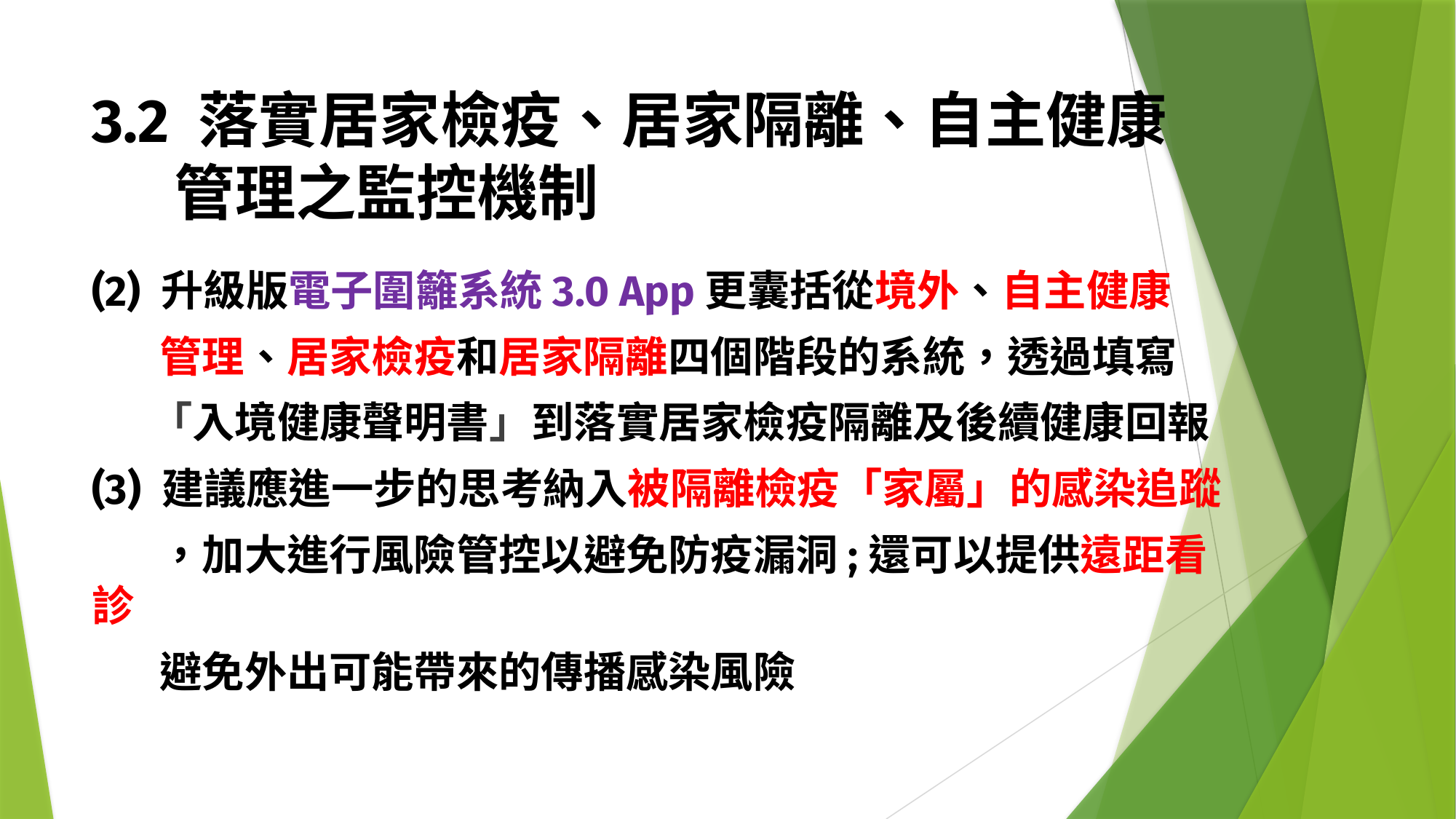

# 3.2 落實居家檢疫、居家隔離、自主健康 管理之監控機制
(2) 升級版電子圍籬系統3.0 App更囊括從境外、自主健康
      管理、居家檢疫和居家隔離四個階段的系統，透過填寫
     「入境健康聲明書」到落實居家檢疫隔離及後續健康回報
(3) 建議應進一步的思考納入被隔離檢疫「家屬」的感染追蹤
      ，加大進行風險管控以避免防疫漏洞;還可以提供遠距看診
      避免外出可能帶來的傳播感染風險